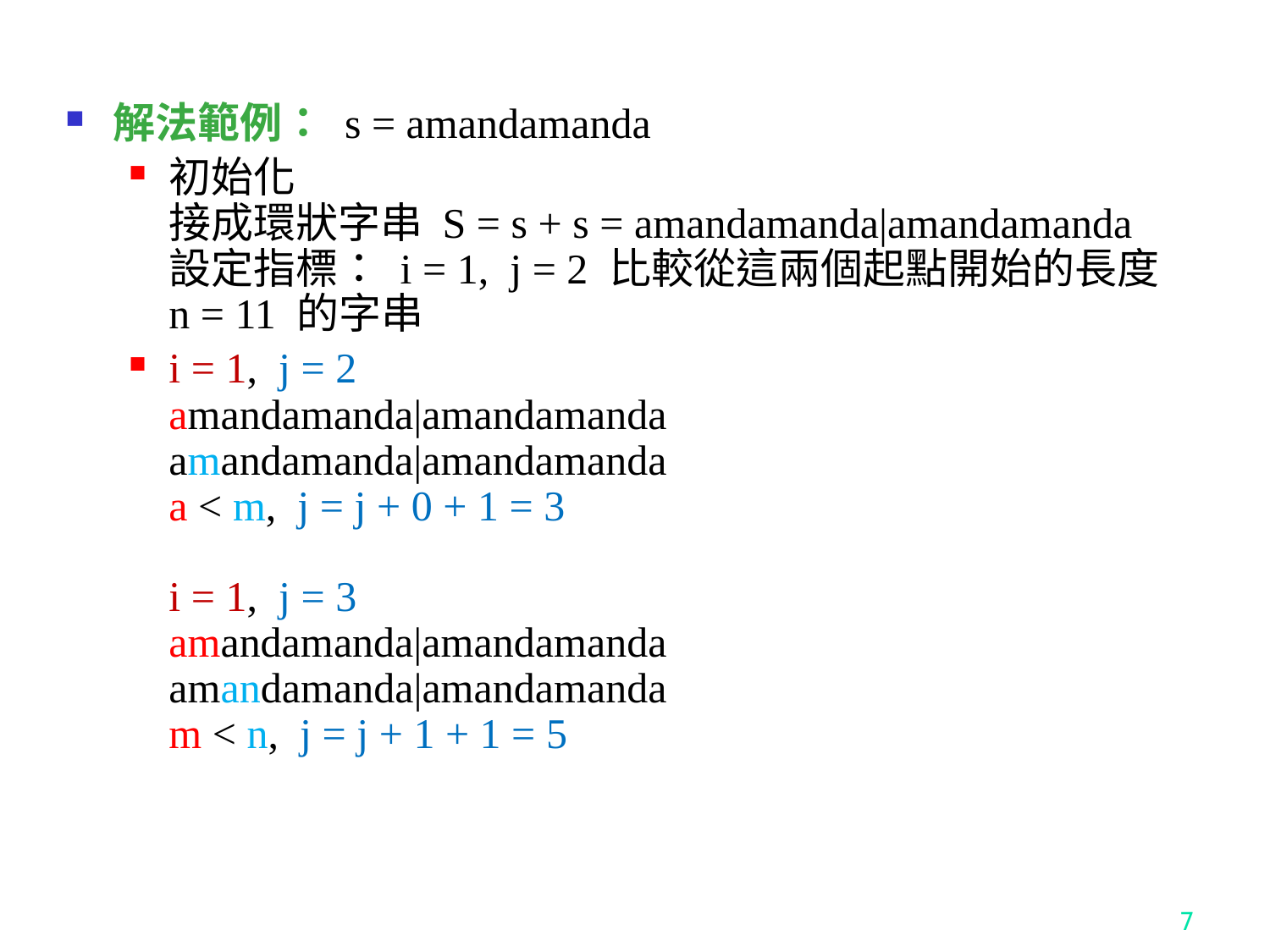

解法範例： s = amandamanda
初始化
接成環狀字串 S = s + s = amandamanda|amandamanda
設定指標： i = 1,  j = 2 比較從這兩個起點開始的長度 n = 11 的字串
i = 1,  j = 2
amandamanda|amandamanda
amandamanda|amandamanda
a < m,  j = j + 0 + 1 = 3
i = 1,  j = 3
amandamanda|amandamanda
amandamanda|amandamanda
m < n,  j = j + 1 + 1 = 5
7